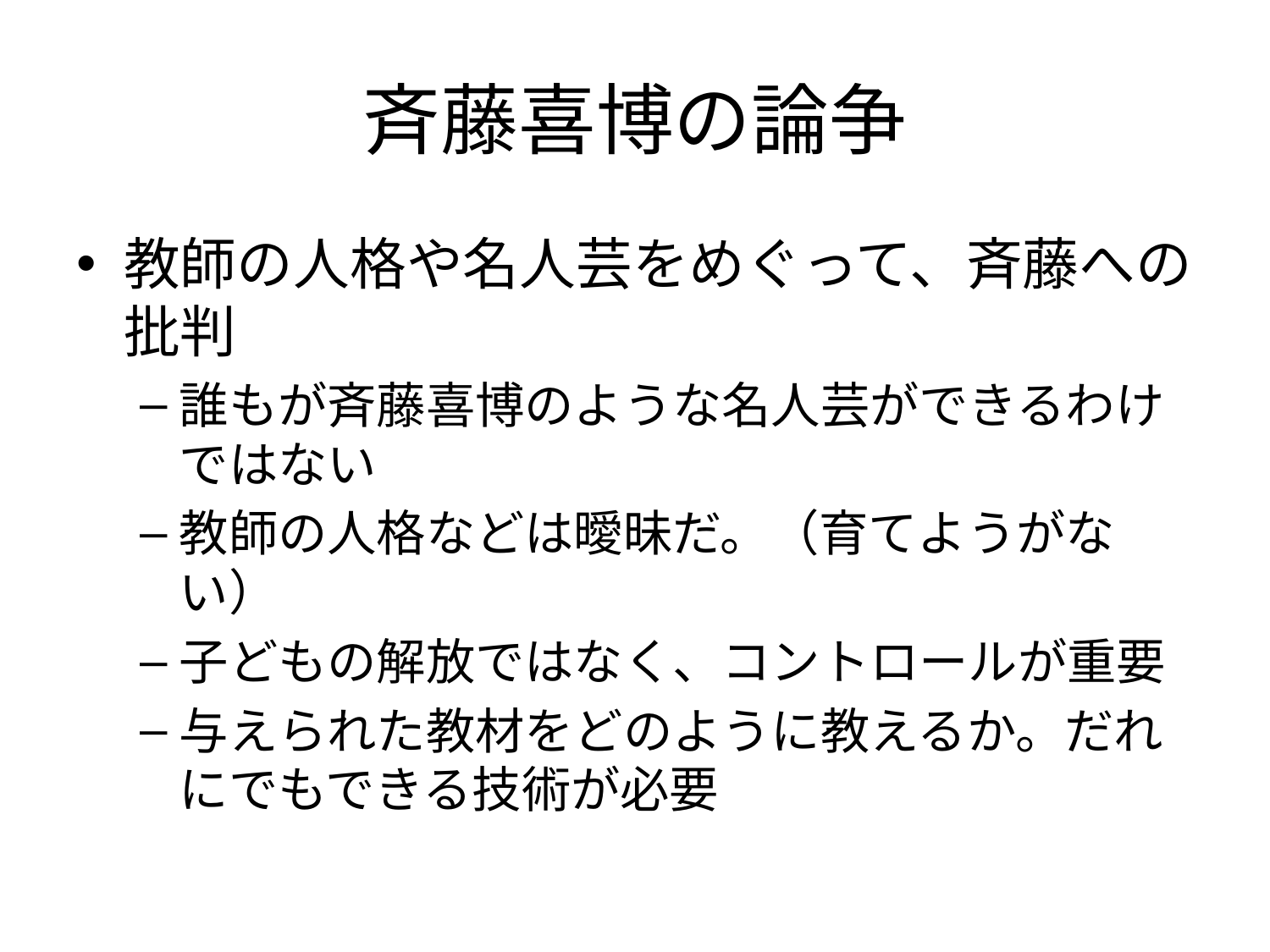

# 斉藤喜博の論争
教師の人格や名人芸をめぐって、斉藤への批判
誰もが斉藤喜博のような名人芸ができるわけではない
教師の人格などは曖昧だ。（育てようがない）
子どもの解放ではなく、コントロールが重要
与えられた教材をどのように教えるか。だれにでもできる技術が必要